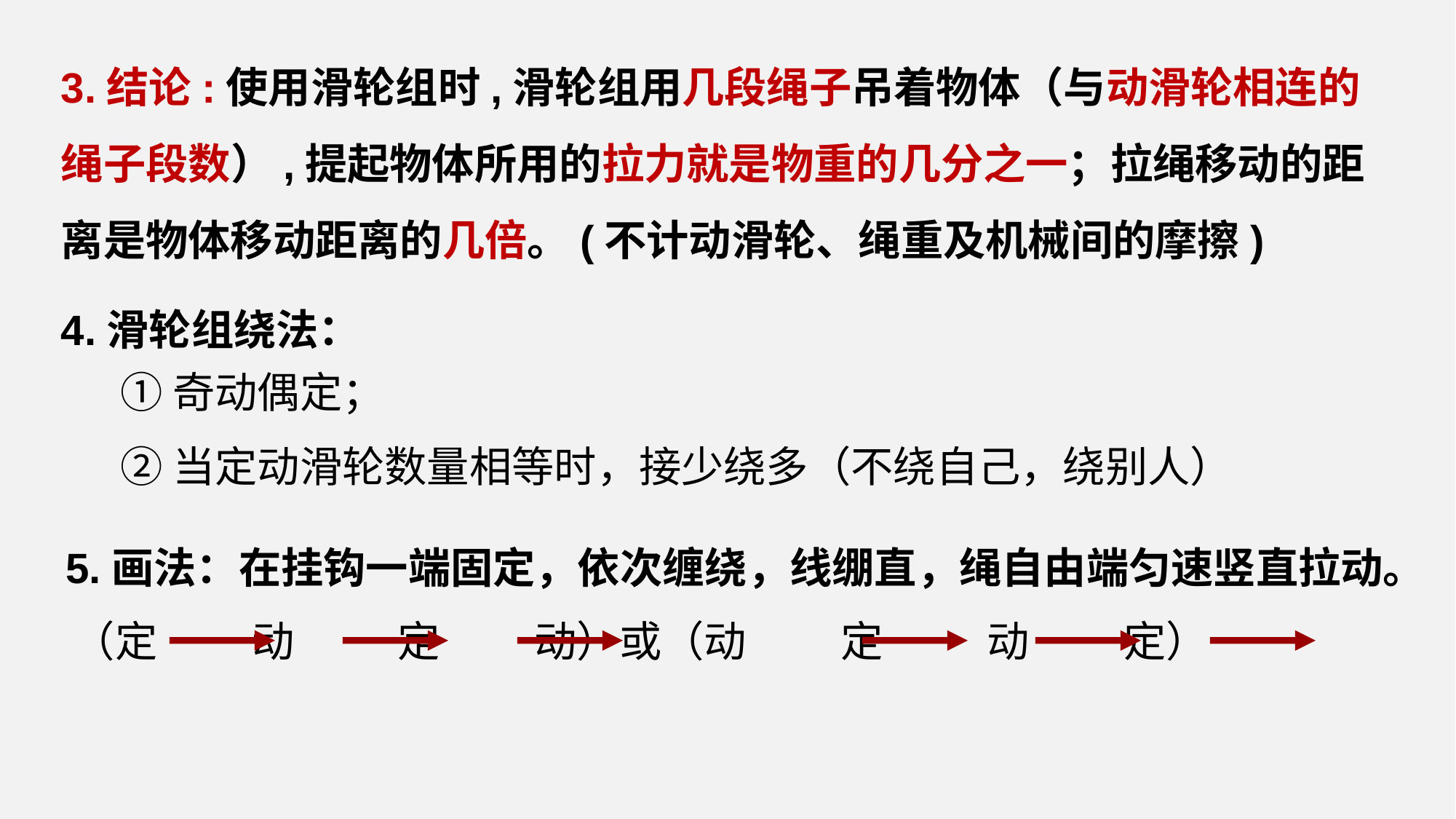

3.结论:使用滑轮组时,滑轮组用几段绳子吊着物体（与动滑轮相连的绳子段数）,提起物体所用的拉力就是物重的几分之一；拉绳移动的距离是物体移动距离的几倍。(不计动滑轮、绳重及机械间的摩擦)
4.滑轮组绕法：
①奇动偶定；
②当定动滑轮数量相等时，接少绕多（不绕自己，绕别人）
5.画法：在挂钩一端固定，依次缠绕，线绷直，绳自由端匀速竖直拉动。

（定          动           定          动）或（动          定           动          定）